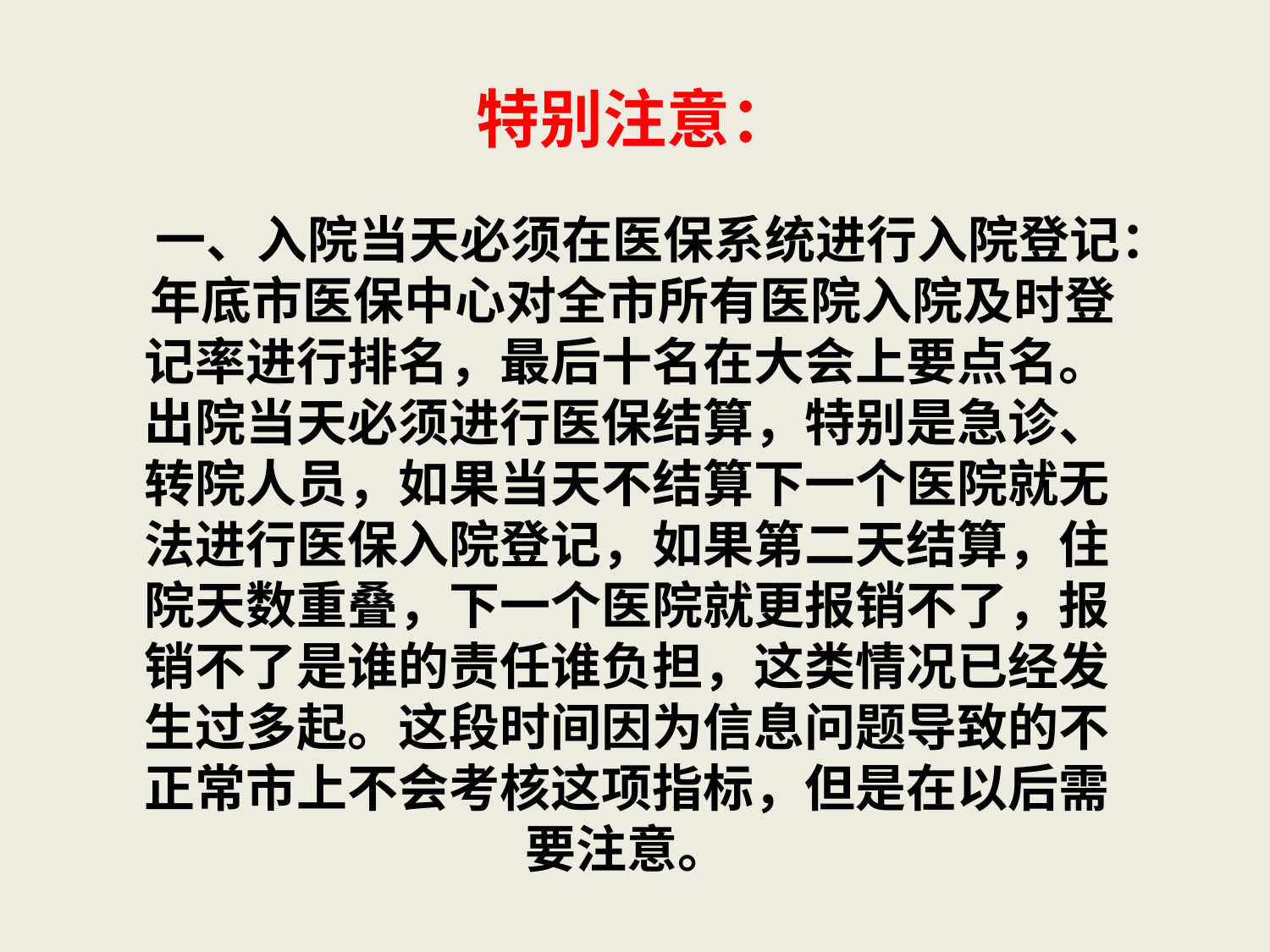

特别注意：
 一、入院当天必须在医保系统进行入院登记： 年底市医保中心对全市所有医院入院及时登记率进行排名，最后十名在大会上要点名。出院当天必须进行医保结算，特别是急诊、转院人员，如果当天不结算下一个医院就无法进行医保入院登记，如果第二天结算，住院天数重叠，下一个医院就更报销不了，报销不了是谁的责任谁负担，这类情况已经发生过多起。这段时间因为信息问题导致的不正常市上不会考核这项指标，但是在以后需要注意。